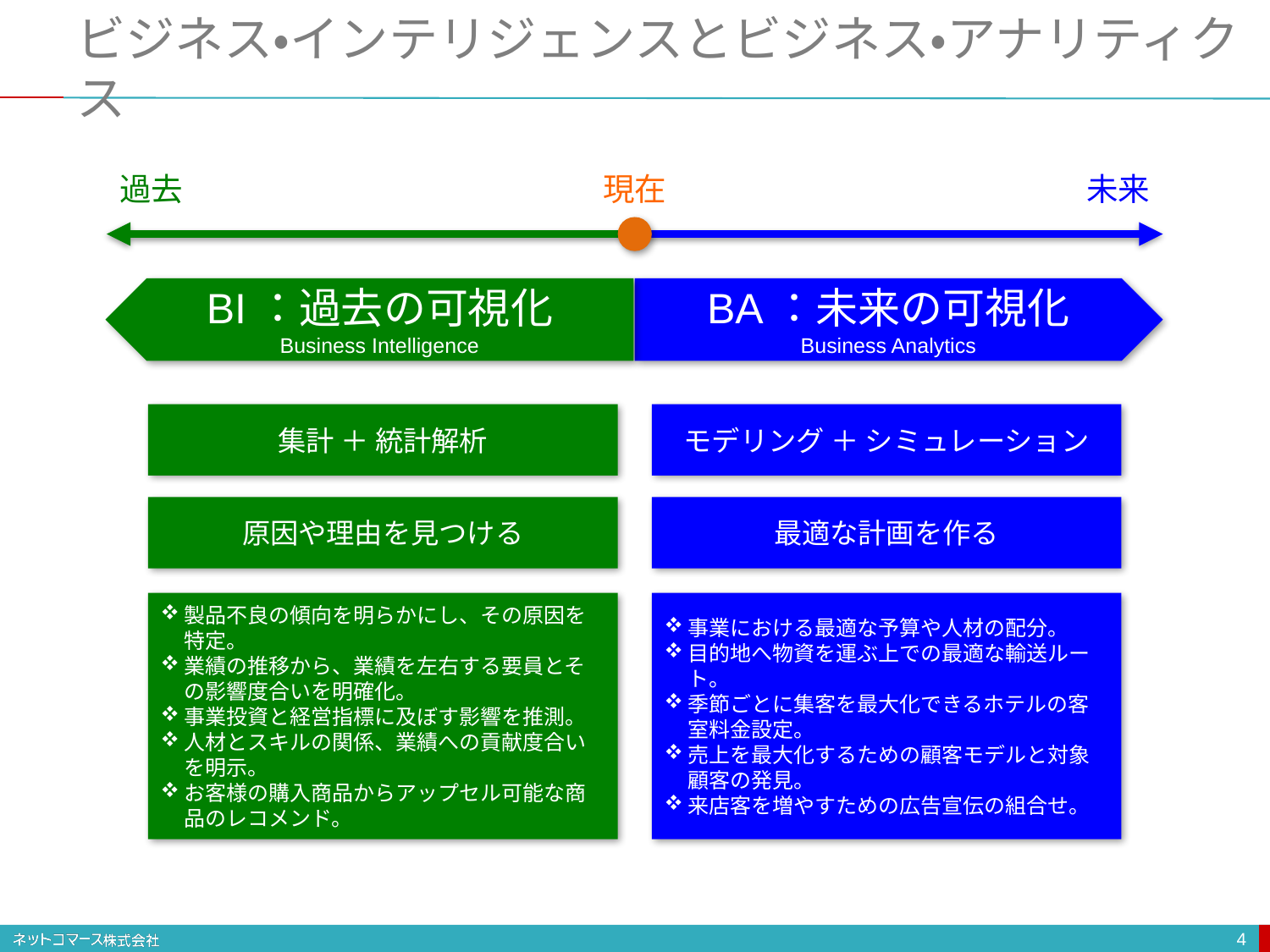

# ビジネス・インテリジェンスとビジネス・アナリティクス
過去
現在
未来

BI：過去の可視化
Business Intelligence
BA：未来の可視化
Business Analytics
集計 ＋ 統計解析
モデリング ＋ シミュレーション
原因や理由を見つける
最適な計画を作る
製品不良の傾向を明らかにし、その原因を特定。
業績の推移から、業績を左右する要員とその影響度合いを明確化。
事業投資と経営指標に及ぼす影響を推測。
人材とスキルの関係、業績への貢献度合いを明示。
お客様の購入商品からアップセル可能な商品のレコメンド。
事業における最適な予算や人材の配分。
目的地へ物資を運ぶ上での最適な輸送ルート。
季節ごとに集客を最大化できるホテルの客室料金設定。
売上を最大化するための顧客モデルと対象顧客の発見。
来店客を増やすための広告宣伝の組合せ。
4